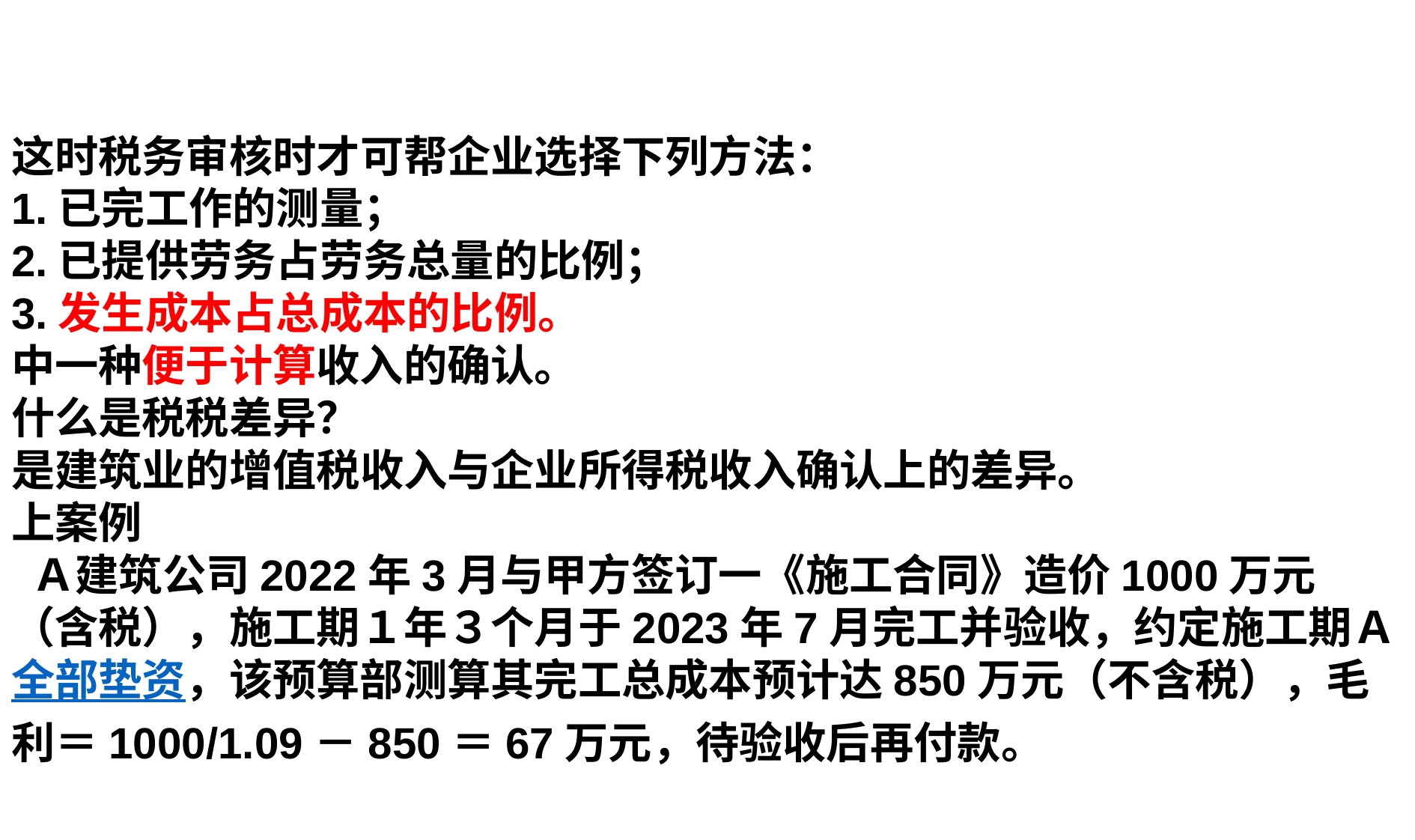

这时税务审核时才可帮企业选择下列方法：
1.已完工作的测量；
2.已提供劳务占劳务总量的比例；
3.发生成本占总成本的比例。
中一种便于计算收入的确认。
什么是税税差异？
是建筑业的增值税收入与企业所得税收入确认上的差异。
上案例
 Ａ建筑公司2022年3月与甲方签订一《施工合同》造价1000万元（含税），施工期１年３个月于2023年7月完工并验收，约定施工期Ａ全部垫资，该预算部测算其完工总成本预计达850万元（不含税），毛利＝1000/1.09－850＝67万元，待验收后再付款。